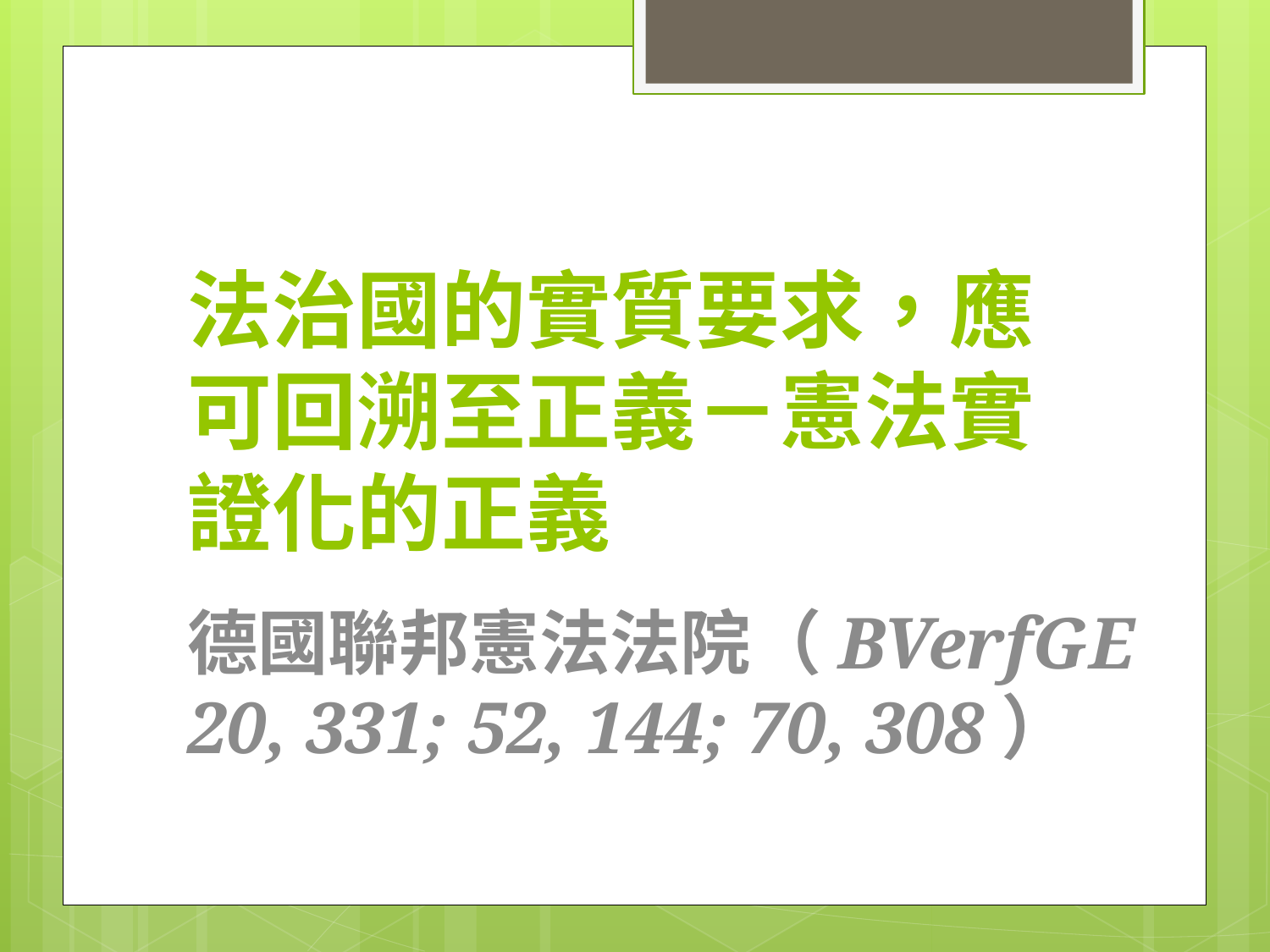

# 法治國的實質要求，應可回溯至正義－憲法實證化的正義
德國聯邦憲法法院（BVerfGE 20, 331; 52, 144; 70, 308）